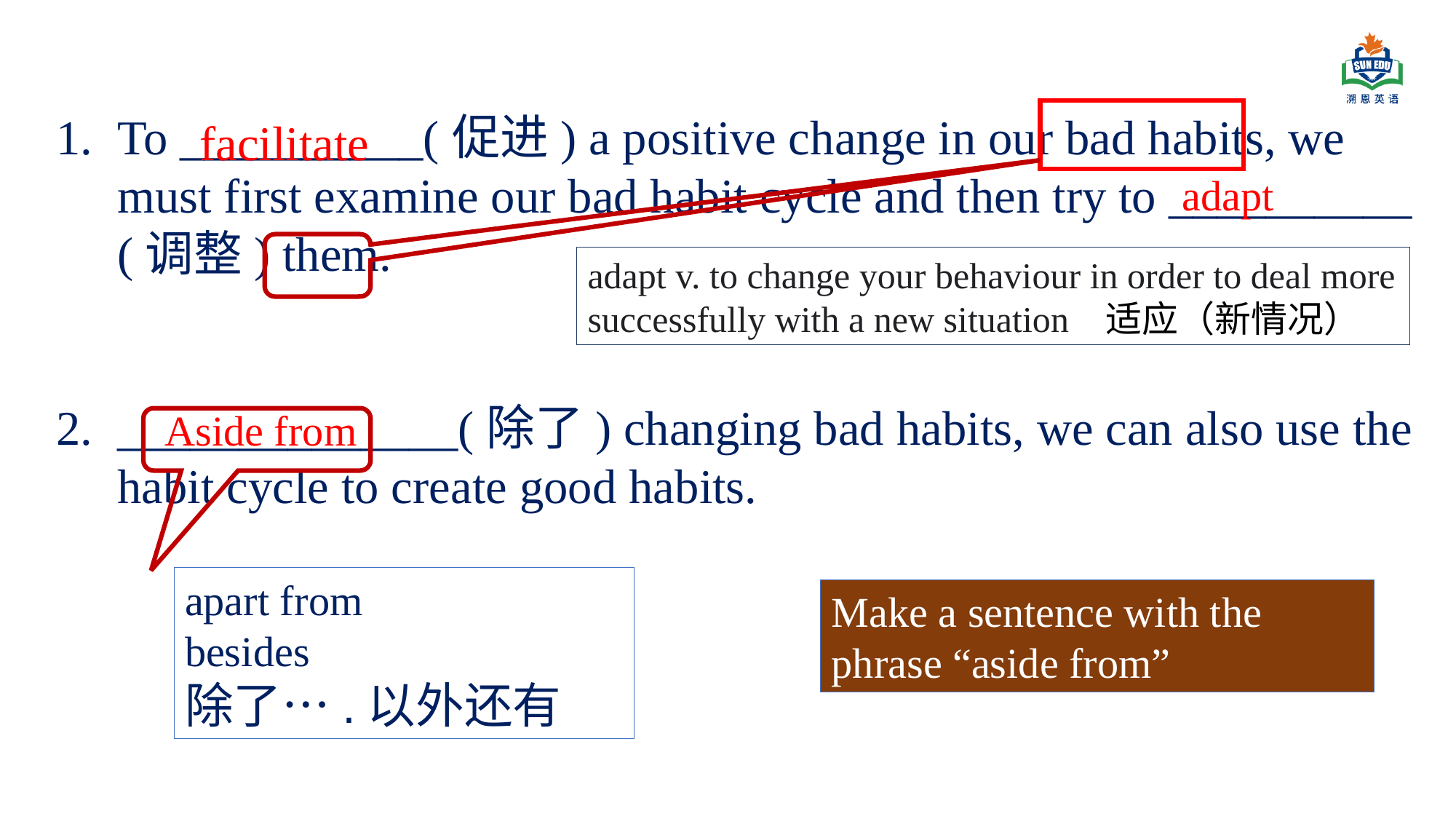

To __________(促进) a positive change in our bad habits, we must first examine our bad habit cycle and then try to __________ (调整) them.

______________(除了) changing bad habits, we can also use the habit cycle to create good habits.

facilitate

adapt

adapt v. to change your behaviour in order to deal more successfully with a new situation   适应（新情况）
Aside from

apart from
besides
除了….以外还有
Make a sentence with the phrase “aside from”